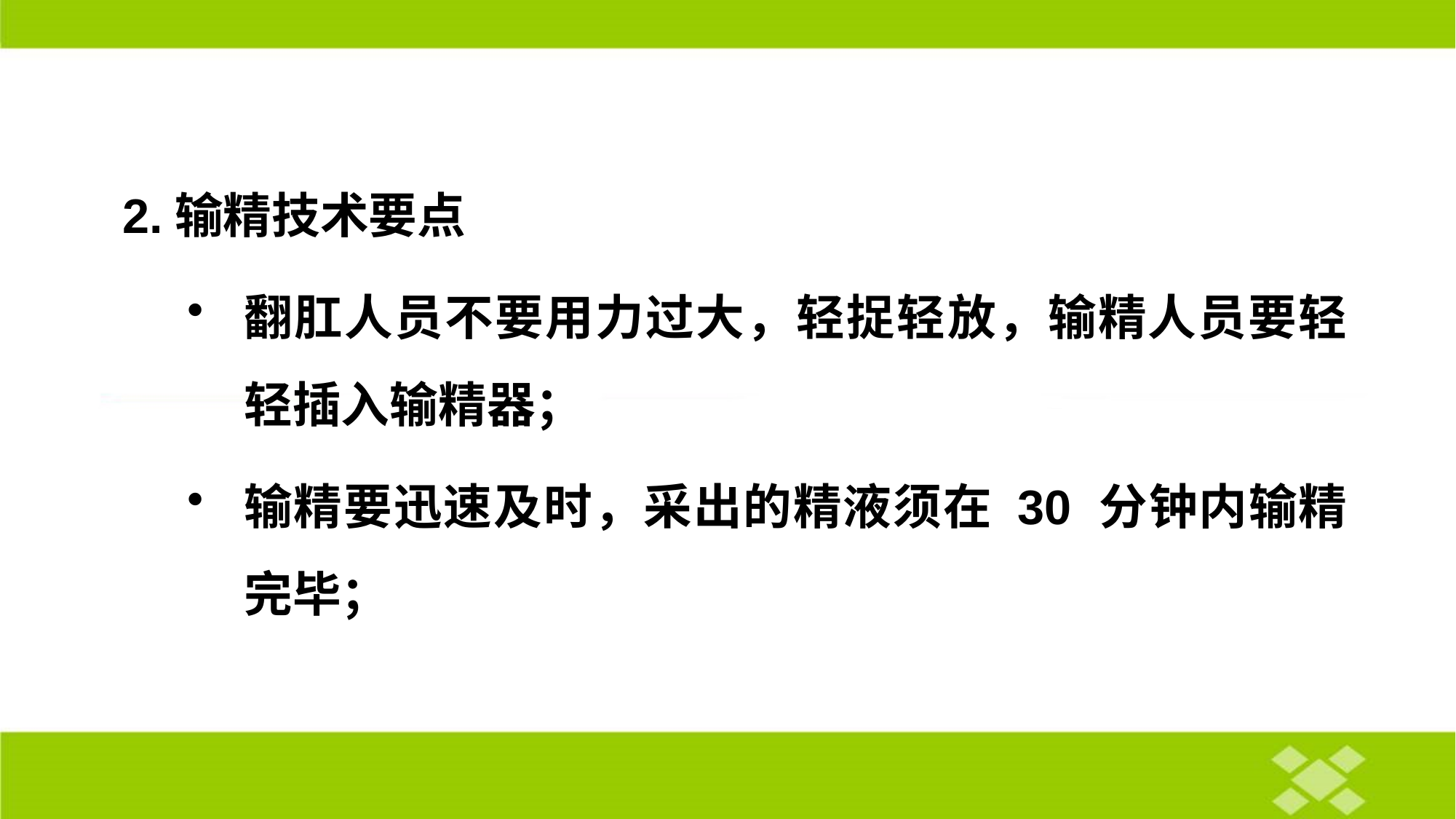

2.输精技术要点
翻肛人员不要用力过大，轻捉轻放，输精人员要轻轻插入输精器；
输精要迅速及时，采出的精液须在 30 分钟内输精完毕；